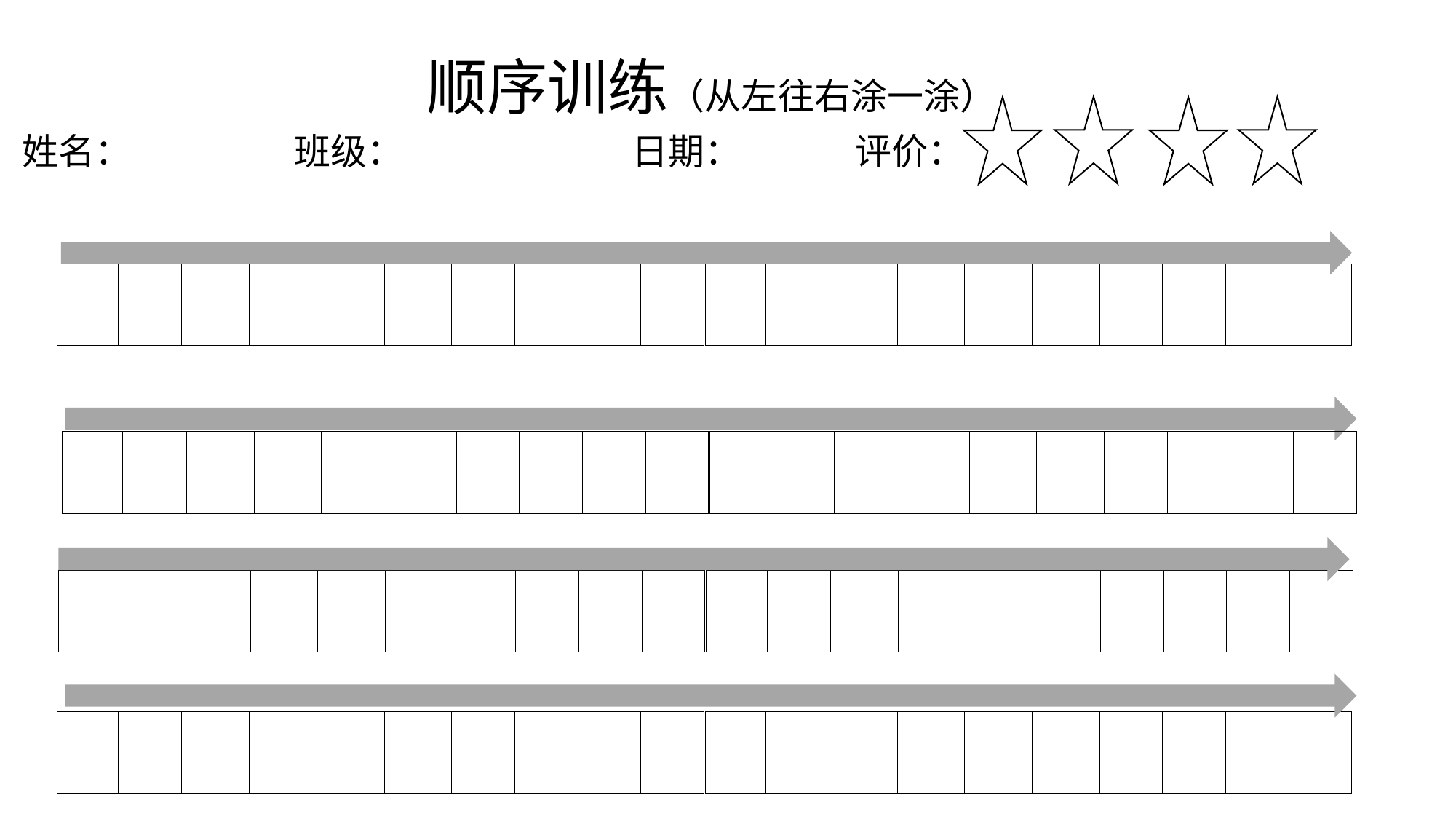

# 顺序训练（从左往右涂一涂）

            姓名：                    班级：                            日期：              评价：

|  |  |  |  |  |  |  |  |  |  |
| --- | --- | --- | --- | --- | --- | --- | --- | --- | --- |
|  |  |  |  |  |  |  |  |  |  |
| --- | --- | --- | --- | --- | --- | --- | --- | --- | --- |

|  |  |  |  |  |  |  |  |  |  |
| --- | --- | --- | --- | --- | --- | --- | --- | --- | --- |
|  |  |  |  |  |  |  |  |  |  |
| --- | --- | --- | --- | --- | --- | --- | --- | --- | --- |

|  |  |  |  |  |  |  |  |  |  |
| --- | --- | --- | --- | --- | --- | --- | --- | --- | --- |
|  |  |  |  |  |  |  |  |  |  |
| --- | --- | --- | --- | --- | --- | --- | --- | --- | --- |

|  |  |  |  |  |  |  |  |  |  |
| --- | --- | --- | --- | --- | --- | --- | --- | --- | --- |
|  |  |  |  |  |  |  |  |  |  |
| --- | --- | --- | --- | --- | --- | --- | --- | --- | --- |